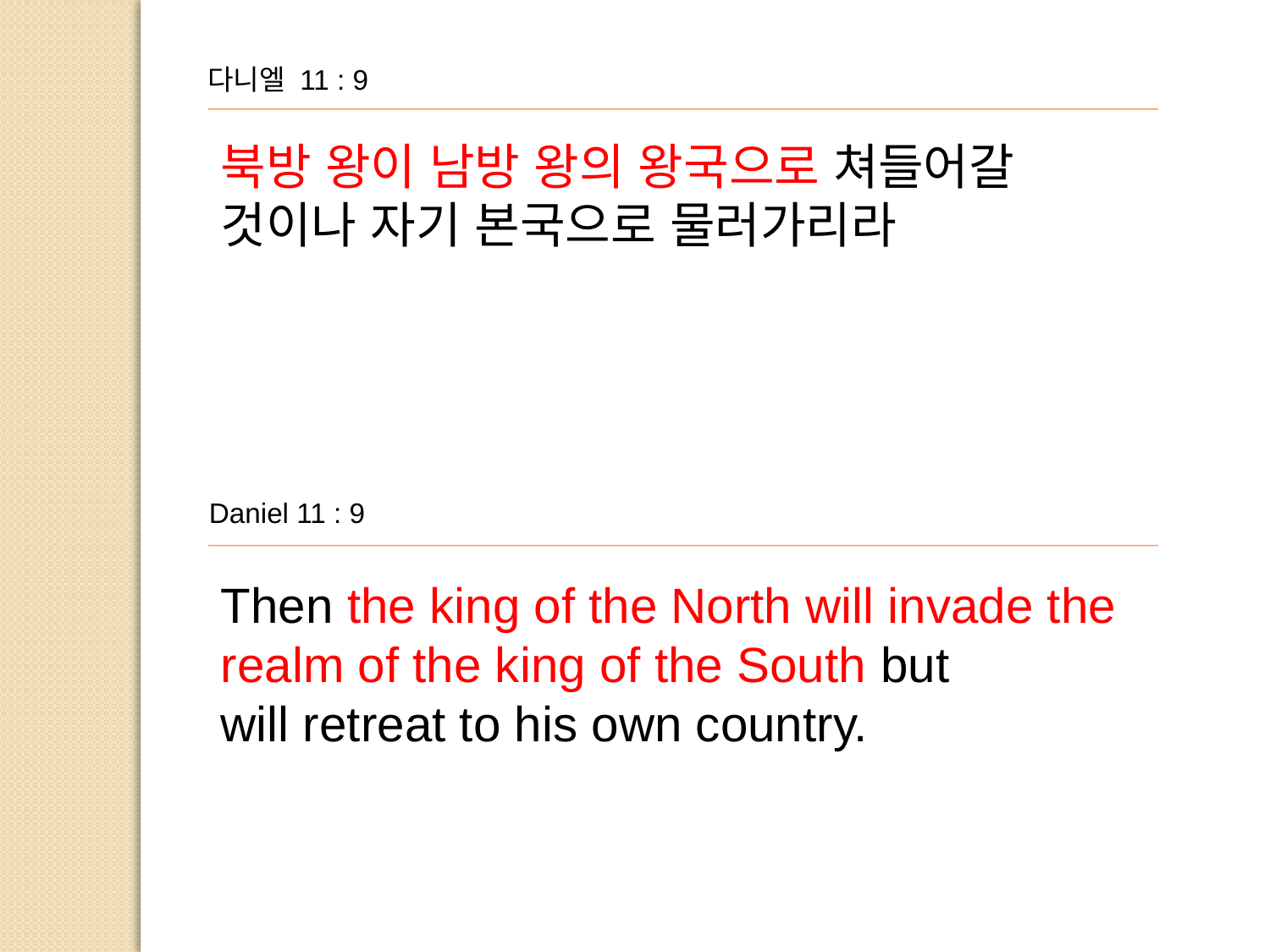

다니엘 11 : 9

북방 왕이 남방 왕의 왕국으로 쳐들어갈
것이나 자기 본국으로 물러가리라
Daniel 11 : 9

Then the king of the North will invade the realm of the king of the South but
will retreat to his own country.